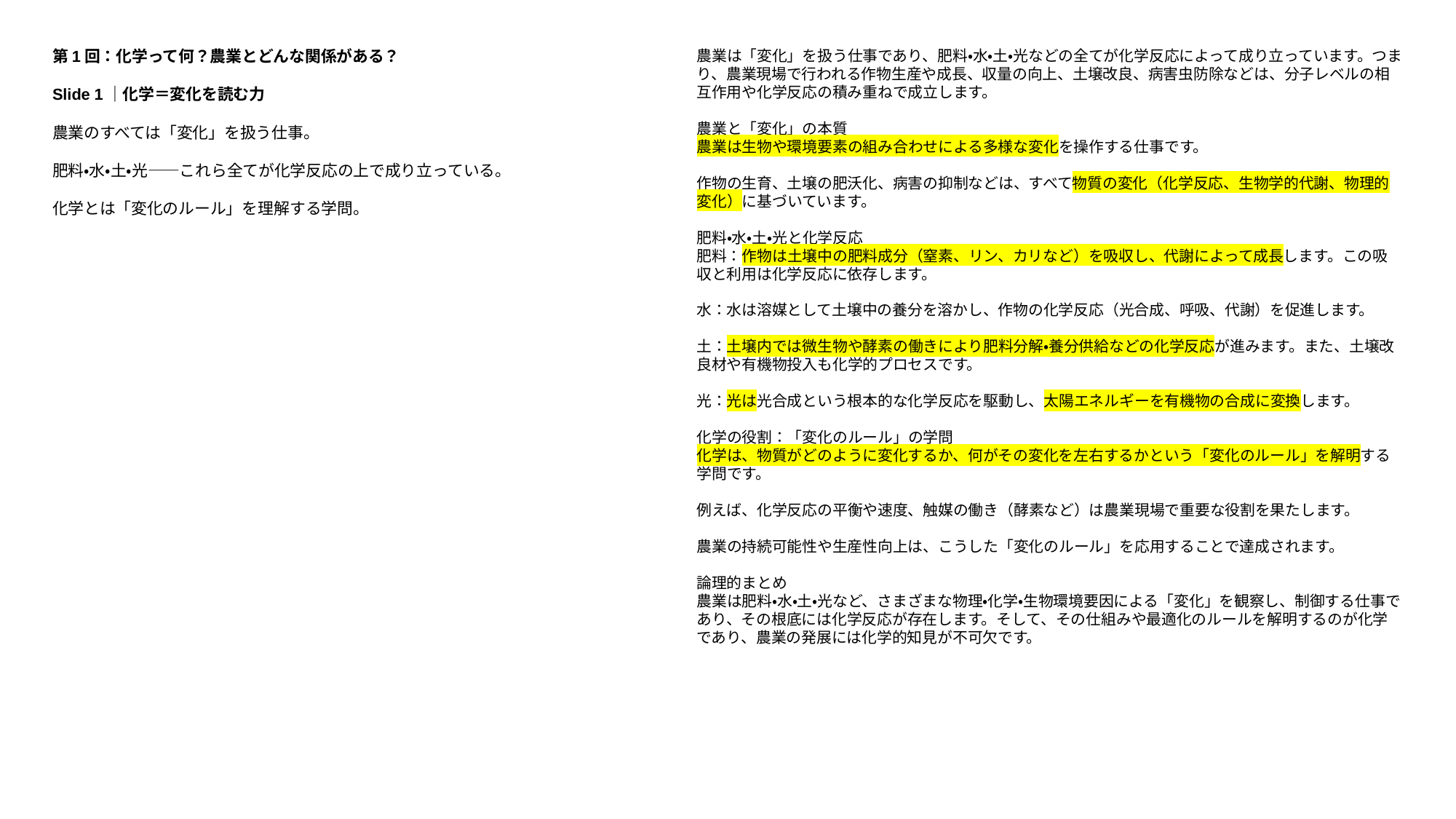

第1回：化学って何？農業とどんな関係がある？

Slide 1｜化学＝変化を読む力

農業のすべては「変化」を扱う仕事。

肥料・水・土・光——これら全てが化学反応の上で成り立っている。

化学とは「変化のルール」を理解する学問。
農業は「変化」を扱う仕事であり、肥料・水・土・光などの全てが化学反応によって成り立っています。つまり、農業現場で行われる作物生産や成長、収量の向上、土壌改良、病害虫防除などは、分子レベルの相互作用や化学反応の積み重ねで成立します。​

農業と「変化」の本質
農業は生物や環境要素の組み合わせによる多様な変化を操作する仕事です。​

作物の生育、土壌の肥沃化、病害の抑制などは、すべて物質の変化（化学反応、生物学的代謝、物理的変化）に基づいています。​

肥料・水・土・光と化学反応
肥料：作物は土壌中の肥料成分（窒素、リン、カリなど）を吸収し、代謝によって成長します。この吸収と利用は化学反応に依存します。​

水：水は溶媒として土壌中の養分を溶かし、作物の化学反応（光合成、呼吸、代謝）を促進します。​

土：土壌内では微生物や酵素の働きにより肥料分解・養分供給などの化学反応が進みます。また、土壌改良材や有機物投入も化学的プロセスです。​

光：光は光合成という根本的な化学反応を駆動し、太陽エネルギーを有機物の合成に変換します。​

化学の役割：「変化のルール」の学問
化学は、物質がどのように変化するか、何がその変化を左右するかという「変化のルール」を解明する学問です。​

例えば、化学反応の平衡や速度、触媒の働き（酵素など）は農業現場で重要な役割を果たします。​

農業の持続可能性や生産性向上は、こうした「変化のルール」を応用することで達成されます。​

論理的まとめ
農業は肥料・水・土・光など、さまざまな物理・化学・生物環境要因による「変化」を観察し、制御する仕事であり、その根底には化学反応が存在します。そして、その仕組みや最適化のルールを解明するのが化学であり、農業の発展には化学的知見が不可欠です。​